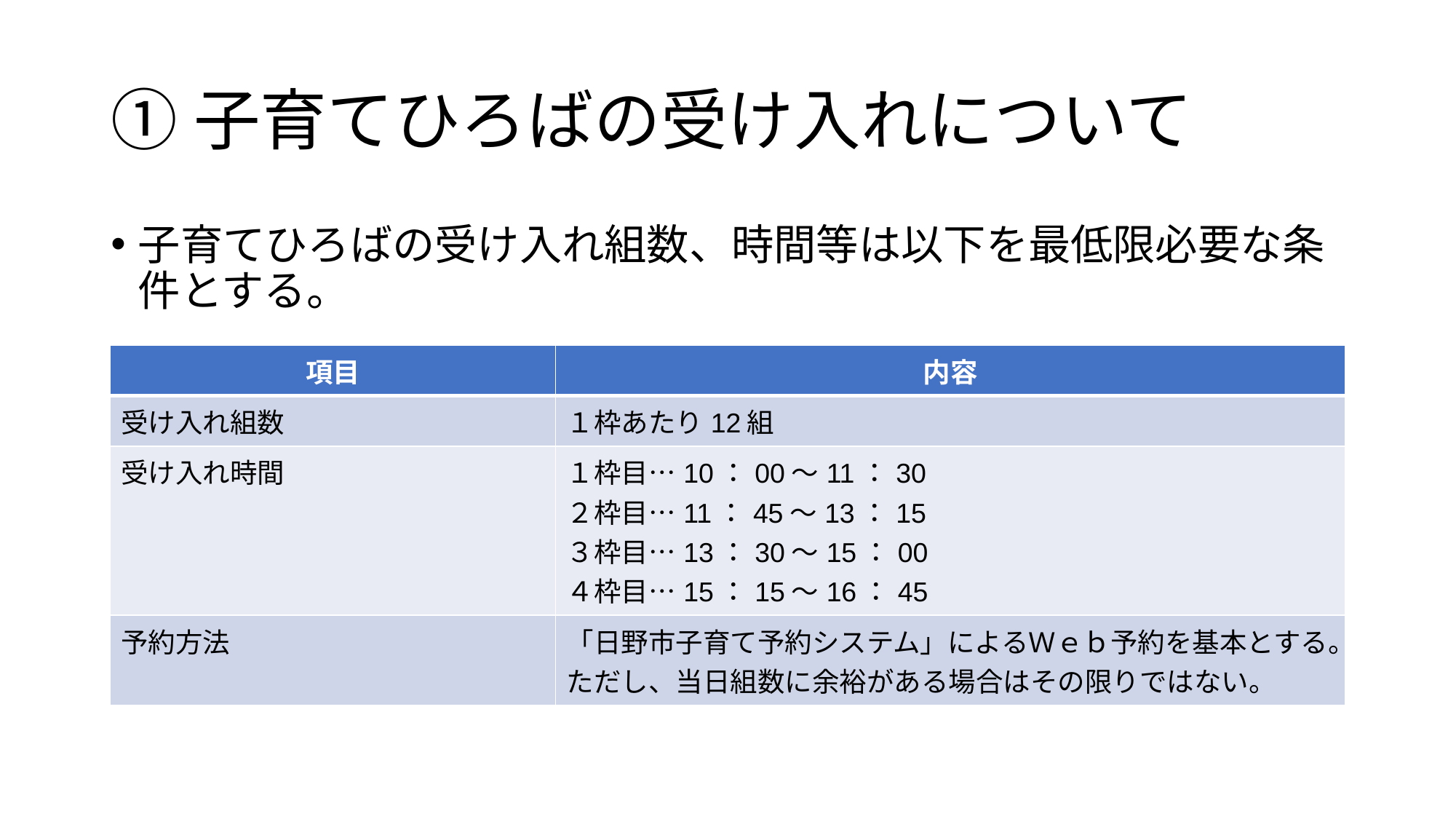

# ①子育てひろばの受け入れについて
子育てひろばの受け入れ組数、時間等は以下を最低限必要な条件とする。

| 項目 | 内容 |
| --- | --- |
| 受け入れ組数 | １枠あたり12組 |
| 受け入れ時間 | １枠目…10：00～11：30 ２枠目…11：45～13：15 ３枠目…13：30～15：00 ４枠目…15：15～16：45 |
| 予約方法 | 「日野市子育て予約システム」によるＷｅｂ予約を基本とする。 ただし、当日組数に余裕がある場合はその限りではない。 |